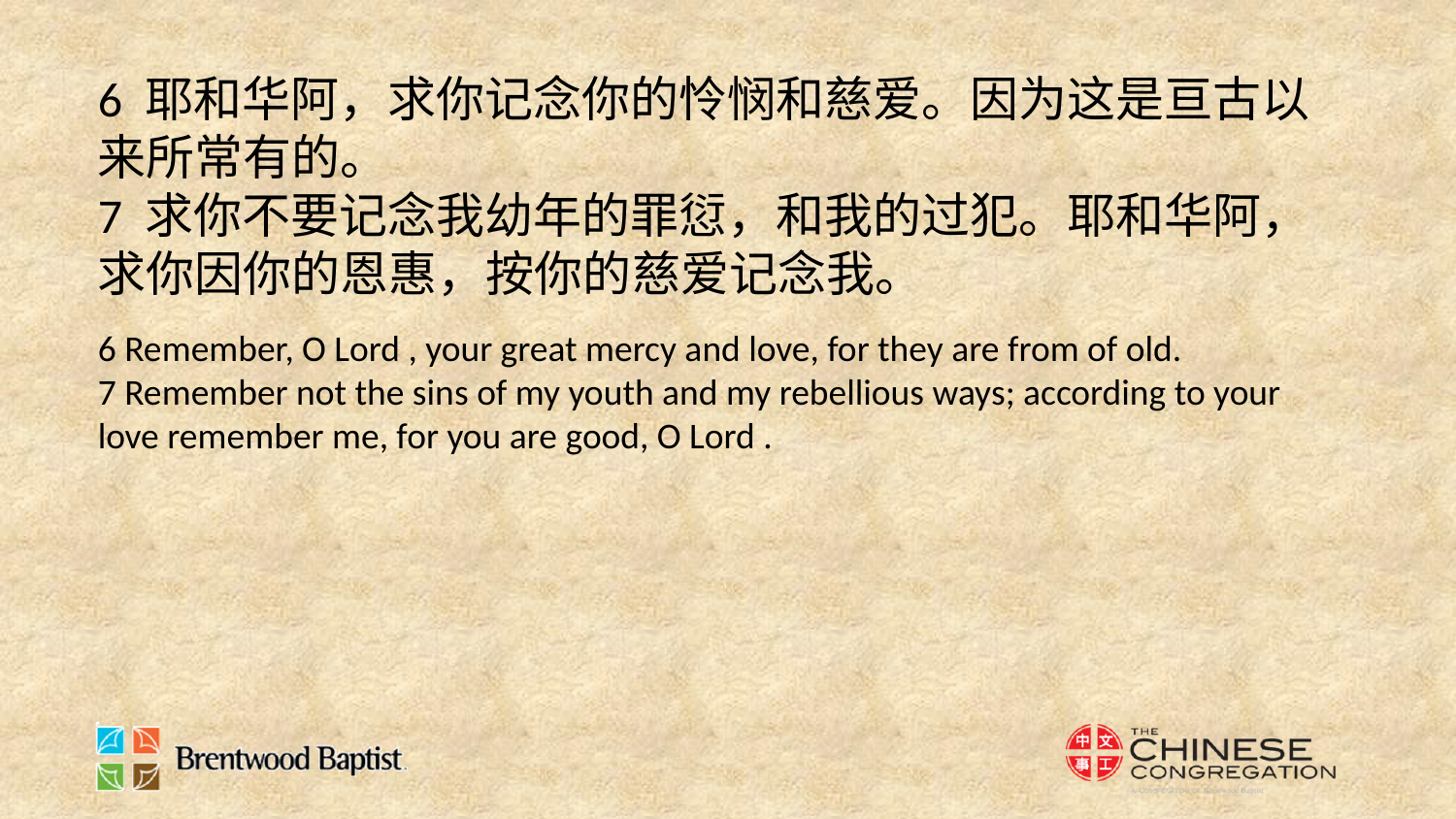

6 耶和华阿，求你记念你的怜悯和慈爱。因为这是亘古以来所常有的。
7 求你不要记念我幼年的罪愆，和我的过犯。耶和华阿，求你因你的恩惠，按你的慈爱记念我。

6 Remember, O Lord , your great mercy and love, for they are from of old.
7 Remember not the sins of my youth and my rebellious ways; according to your love remember me, for you are good, O Lord .